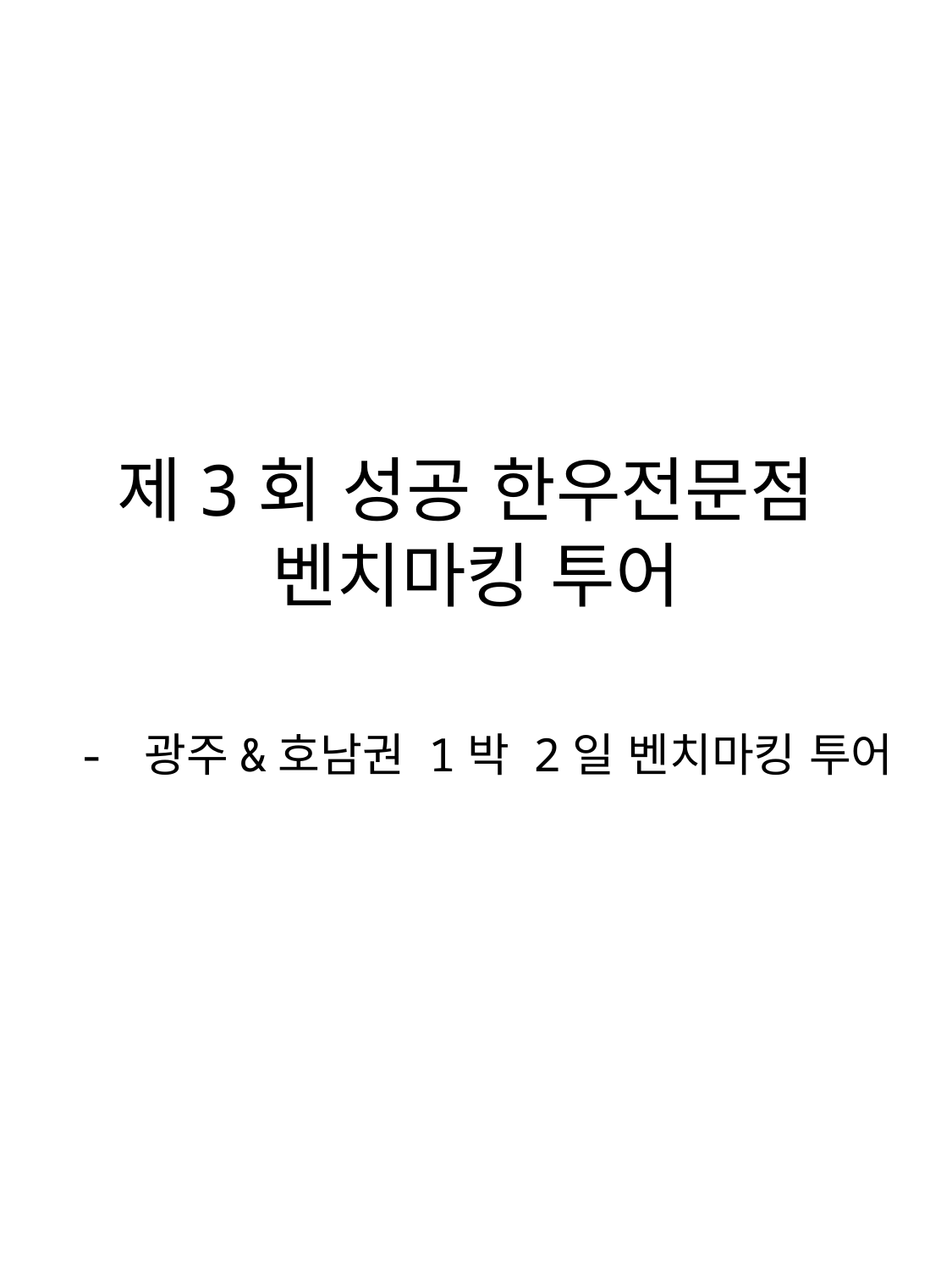

# 제3회 성공 한우전문점 벤치마킹 투어
- 광주&호남권 1박 2일 벤치마킹 투어